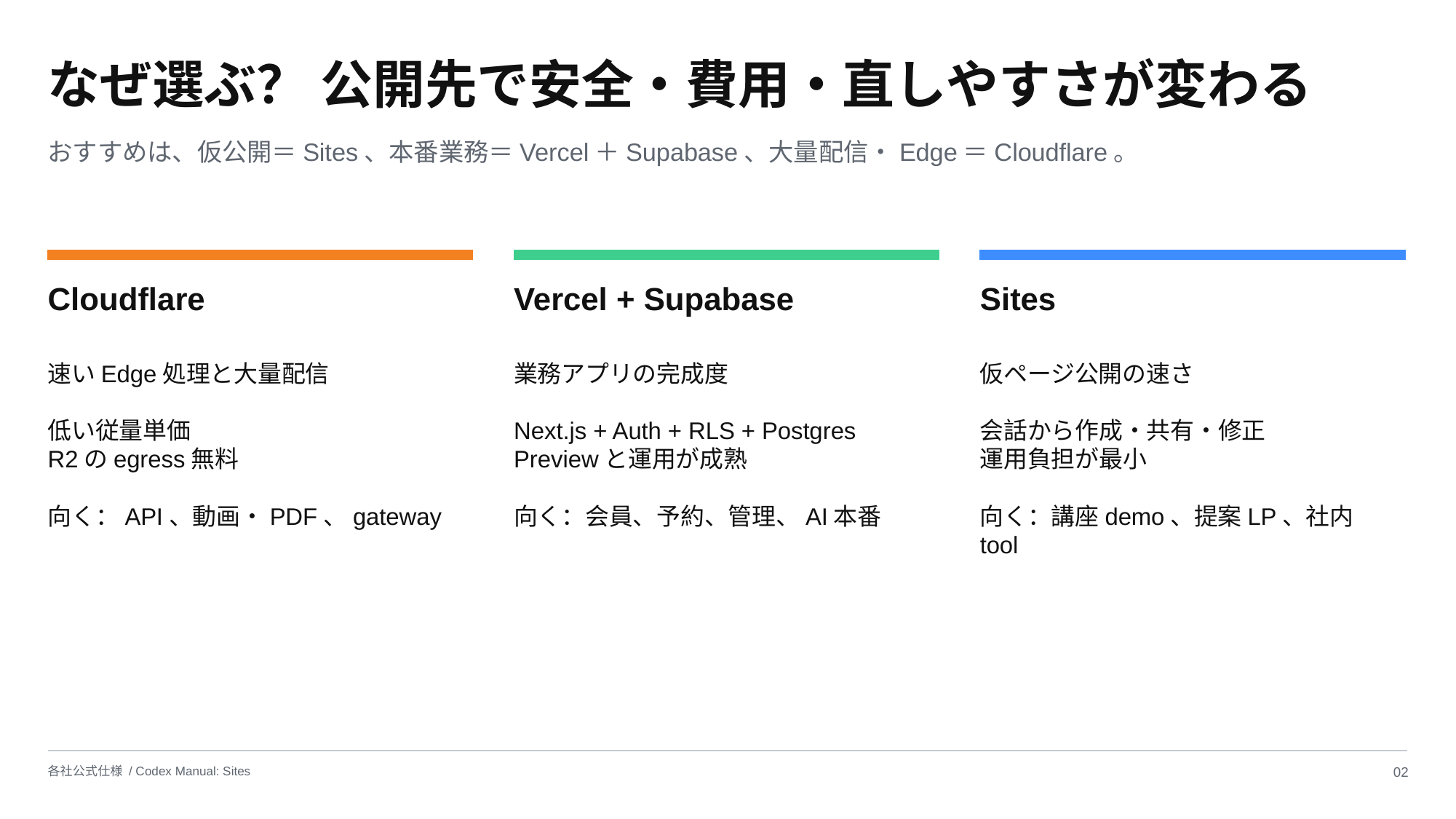

なぜ選ぶ？ 公開先で安全・費用・直しやすさが変わる
おすすめは、仮公開＝Sites、本番業務＝Vercel＋Supabase、大量配信・Edge＝Cloudflare。

Cloudflare
Vercel + Supabase
Sites
速いEdge処理と大量配信

低い従量単価
R2のegress無料

向く：API、動画・PDF、gateway
業務アプリの完成度

Next.js + Auth + RLS + Postgres
Previewと運用が成熟

向く：会員、予約、管理、AI本番
仮ページ公開の速さ

会話から作成・共有・修正
運用負担が最小

向く：講座demo、提案LP、社内tool
各社公式仕様 / Codex Manual: Sites
02